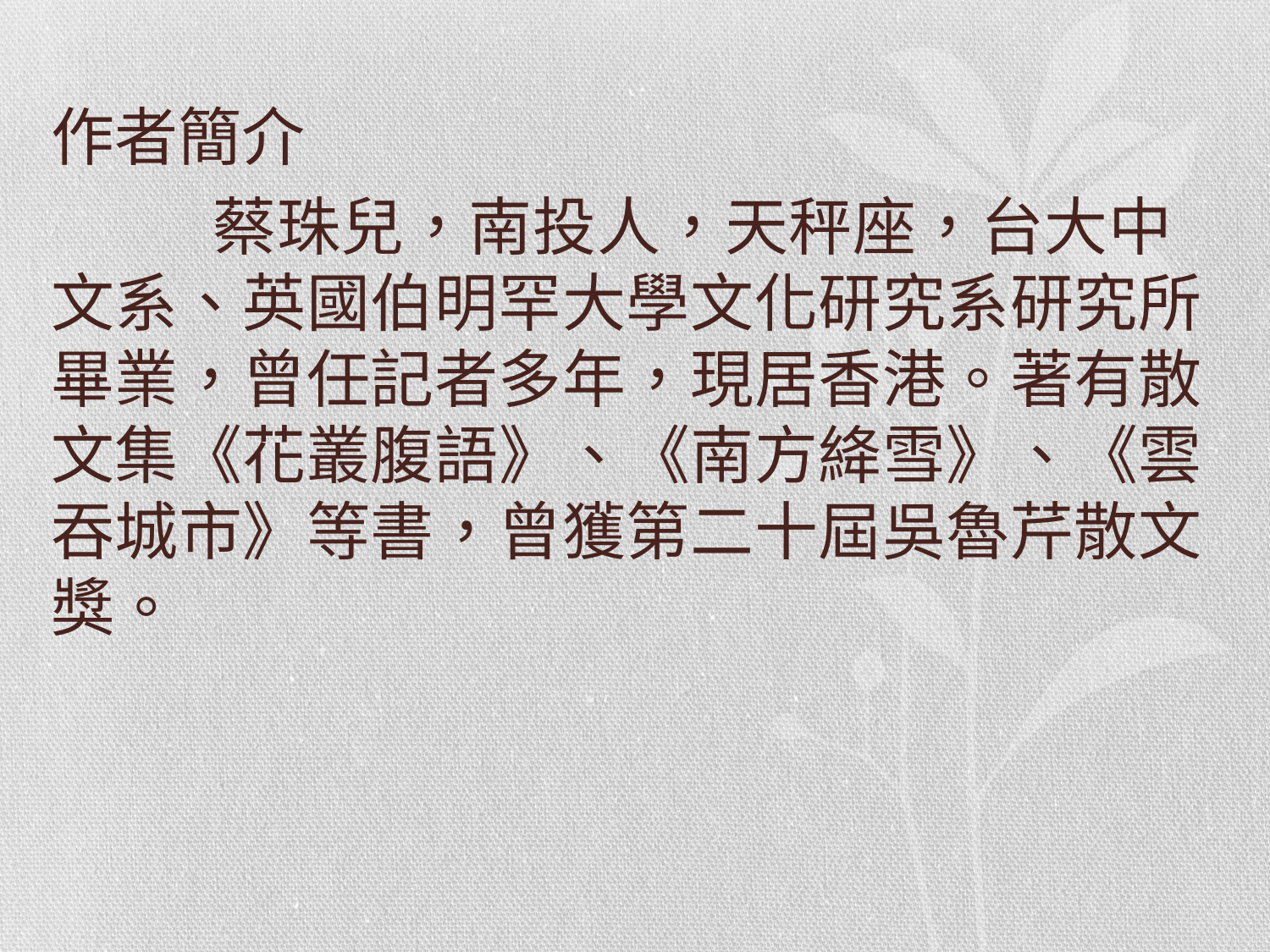

# 作者簡介
          蔡珠兒，南投人，天秤座，台大中文系、英國伯明罕大學文化研究系研究所畢業，曾任記者多年，現居香港。著有散文集《花叢腹語》、《南方絳雪》、《雲吞城市》等書，曾獲第二十屆吳魯芹散文獎。